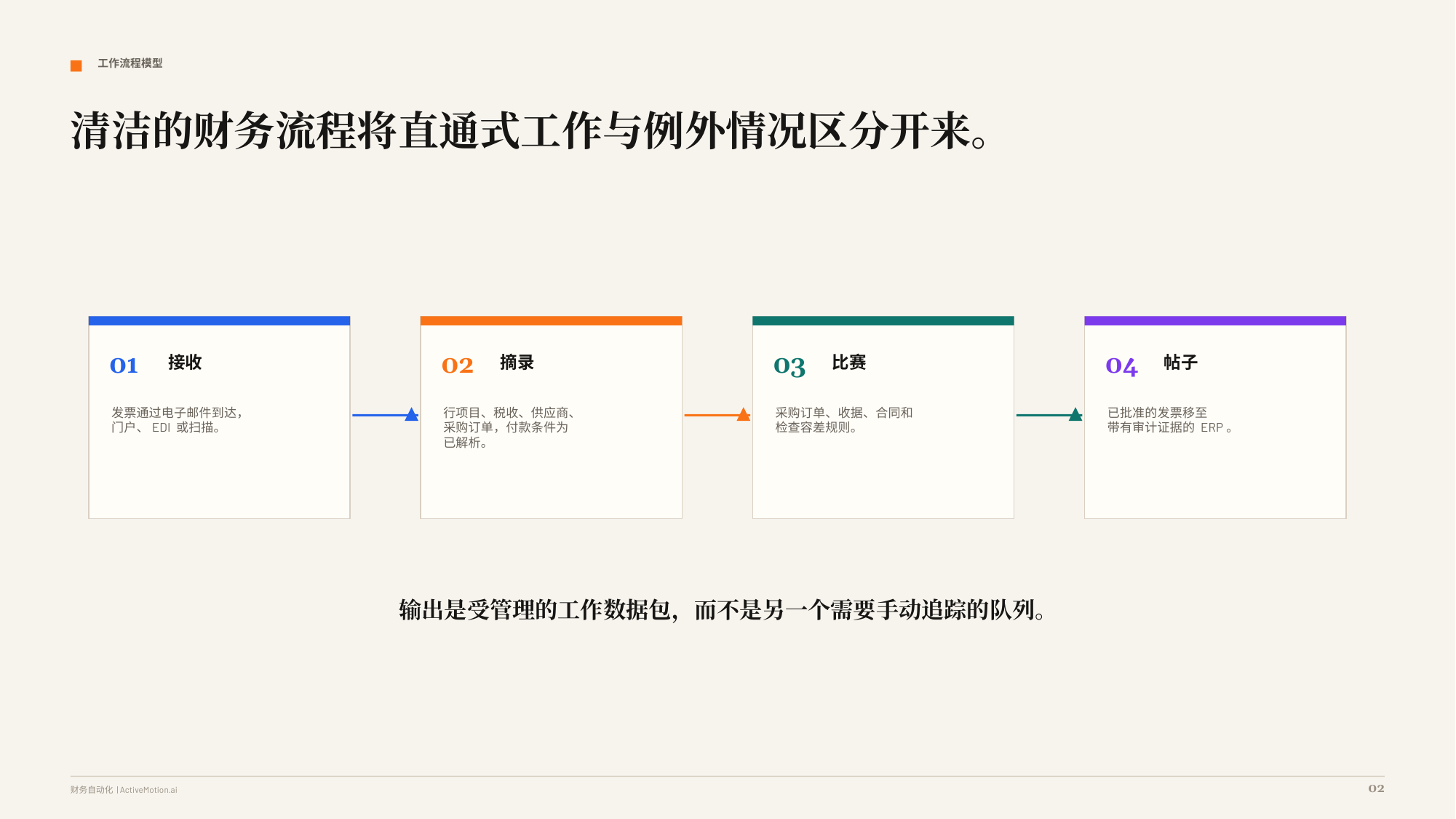

工作流程模型

清洁的财务流程将直通式工作与例外情况区分开来。

01
02
03
04
接收
摘录
比赛
帖子
发票通过电子邮件到达，
门户、EDI 或扫描。
行项目、税收、供应商、
采购订单，付款条件为
已解析。
采购订单、收据、合同和
检查容差规则。
已批准的发票移至
带有审计证据的 ERP。

输出是受管理的工作数据包，而不是另一个需要手动追踪的队列。

02
财务自动化 | ActiveMotion.ai